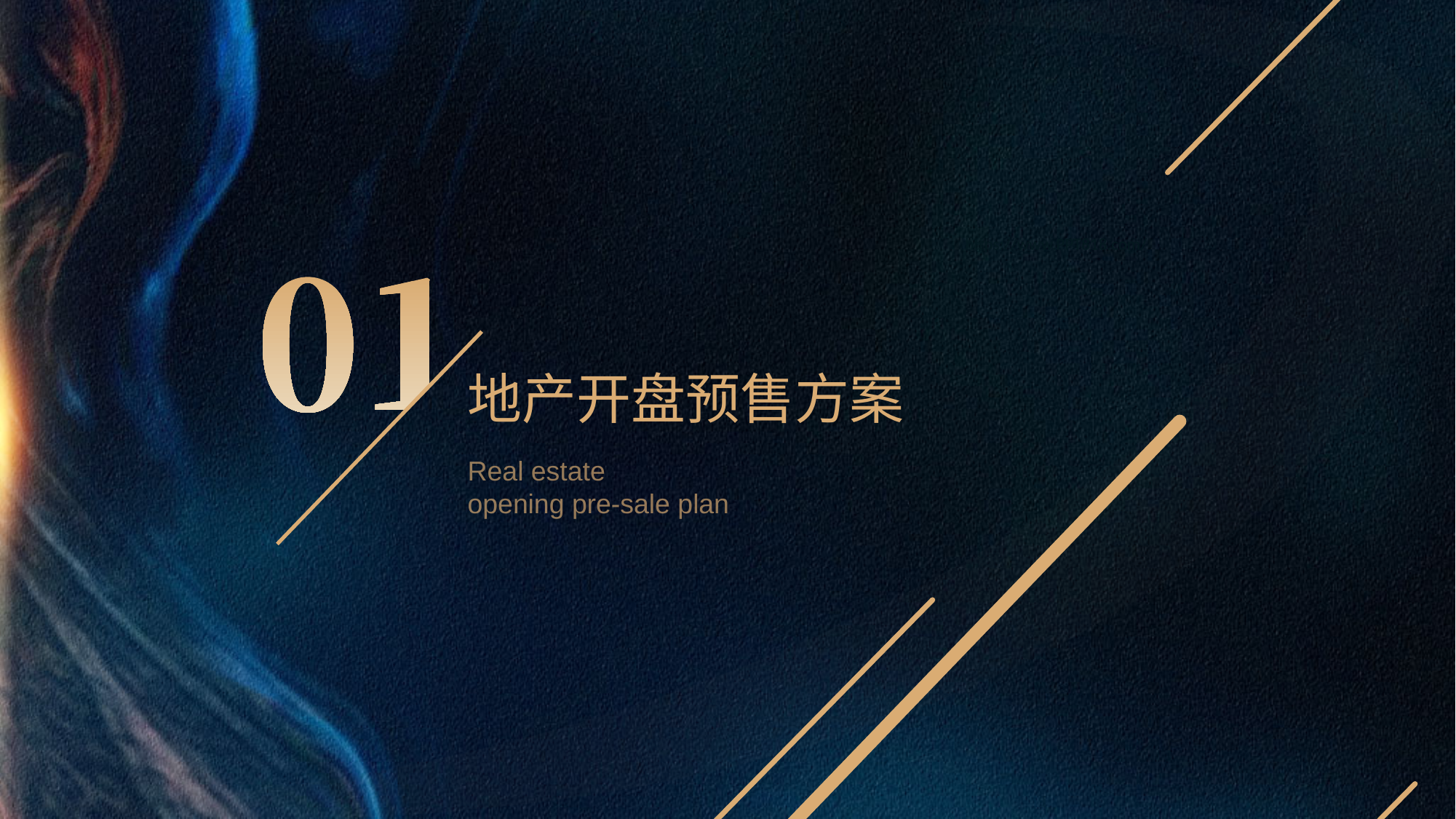

https://www.PPT818.com/

地产开盘预售方案
Real estate
opening pre-sale plan